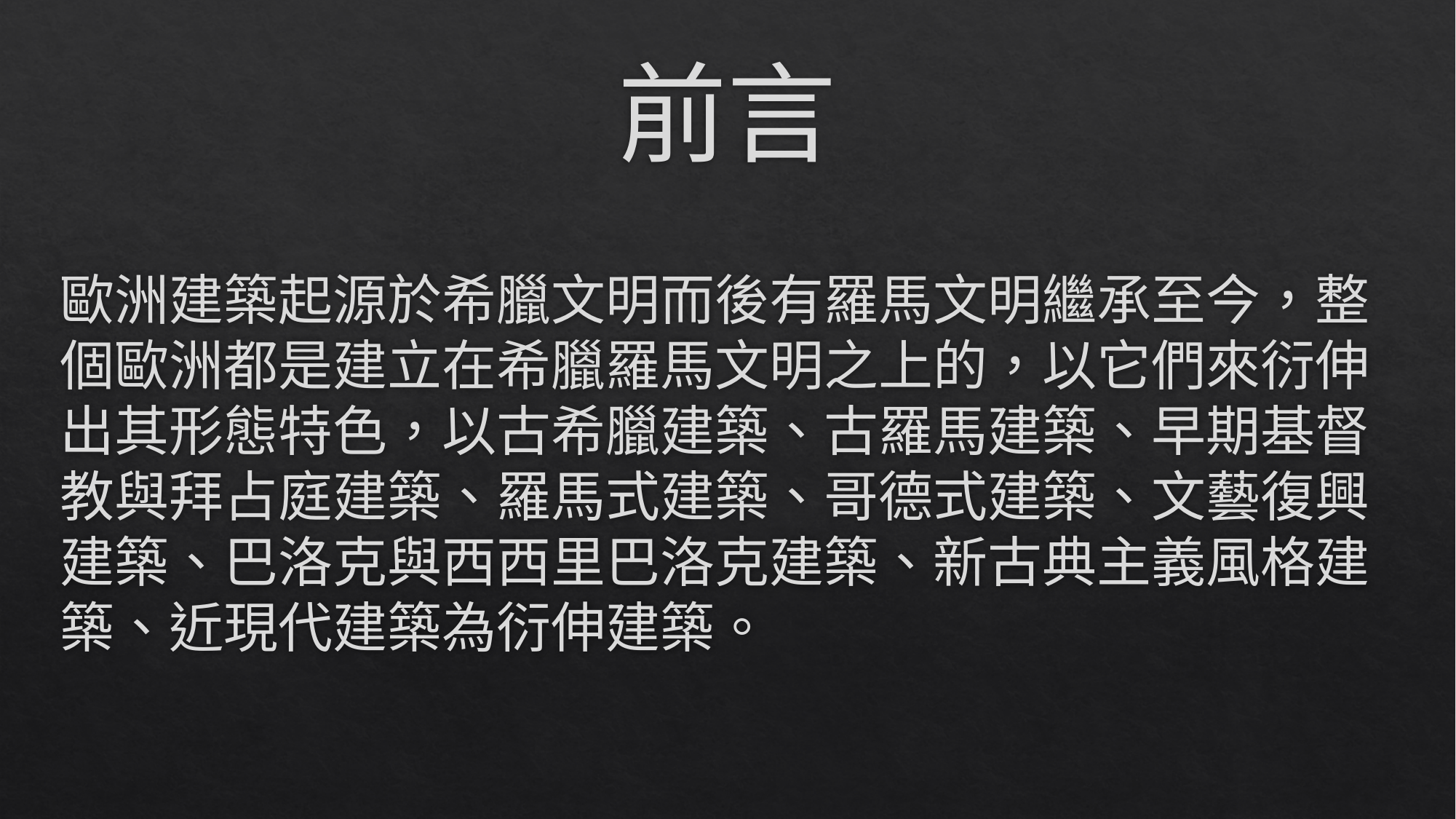

# 前言
歐洲建築起源於希臘文明而後有羅馬文明繼承至今，整個歐洲都是建立在希臘羅馬文明之上的，以它們來衍伸出其形態特色，以古希臘建築、古羅馬建築、早期基督教與拜占庭建築、羅馬式建築、哥德式建築、文藝復興建築、巴洛克與西西里巴洛克建築、新古典主義風格建築、近現代建築為衍伸建築。